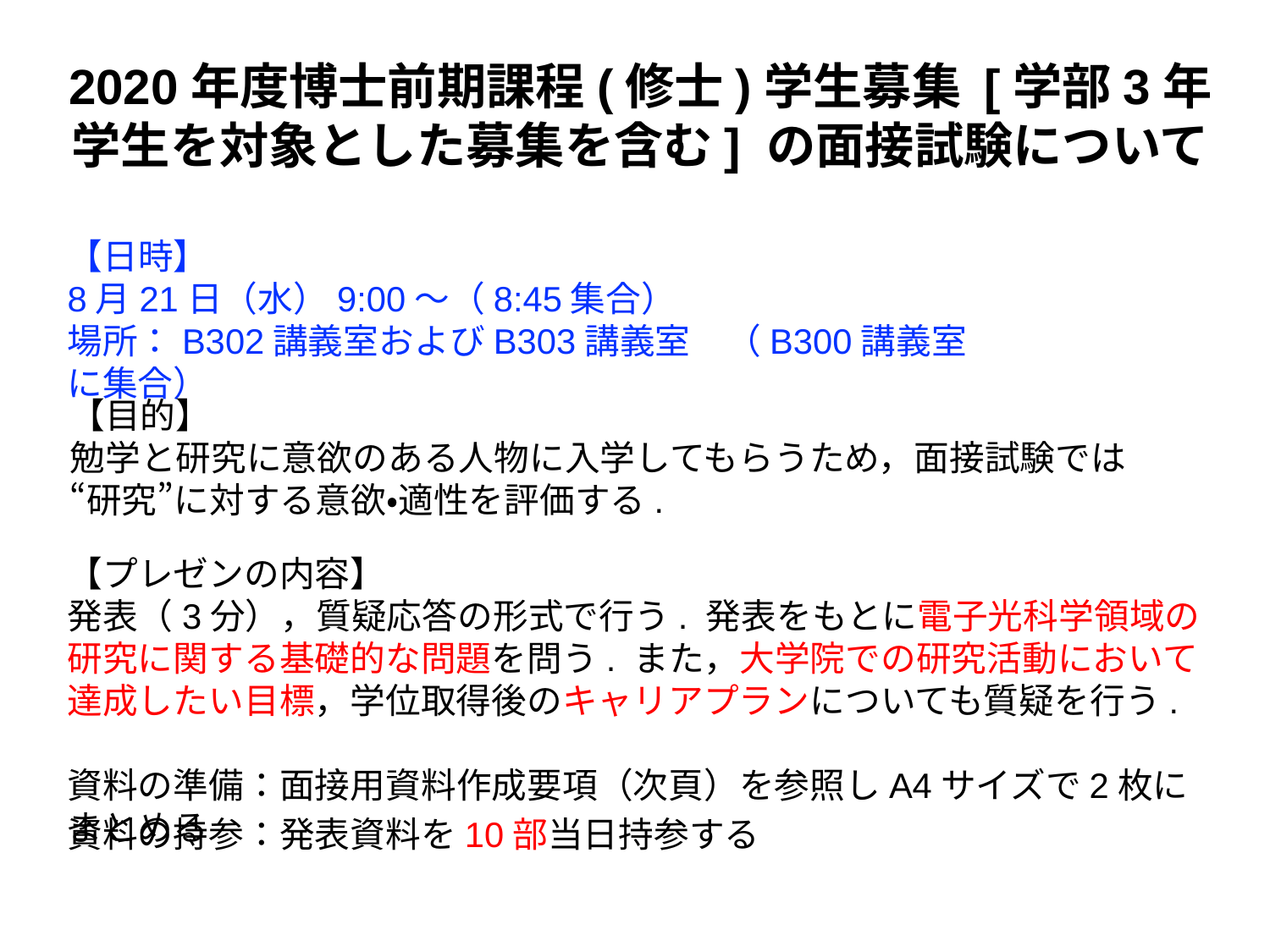

2020年度博士前期課程(修士)学生募集 [学部3年学生を対象とした募集を含む] の面接試験について
【日時】
8月21日（水）9:00〜（8:45集合）
場所：B302講義室およびB303講義室　（B300講義室に集合）
【目的】
勉学と研究に意欲のある人物に入学してもらうため，面接試験では “研究”に対する意欲・適性を評価する.
【プレゼンの内容】
発表（3分），質疑応答の形式で行う. 発表をもとに電子光科学領域の研究に関する基礎的な問題を問う. また，大学院での研究活動において達成したい目標，学位取得後のキャリアプランについても質疑を行う.

資料の準備：面接用資料作成要項（次頁）を参照しA4サイズで2枚にまとめる
資料の持参：発表資料を10部当日持参する